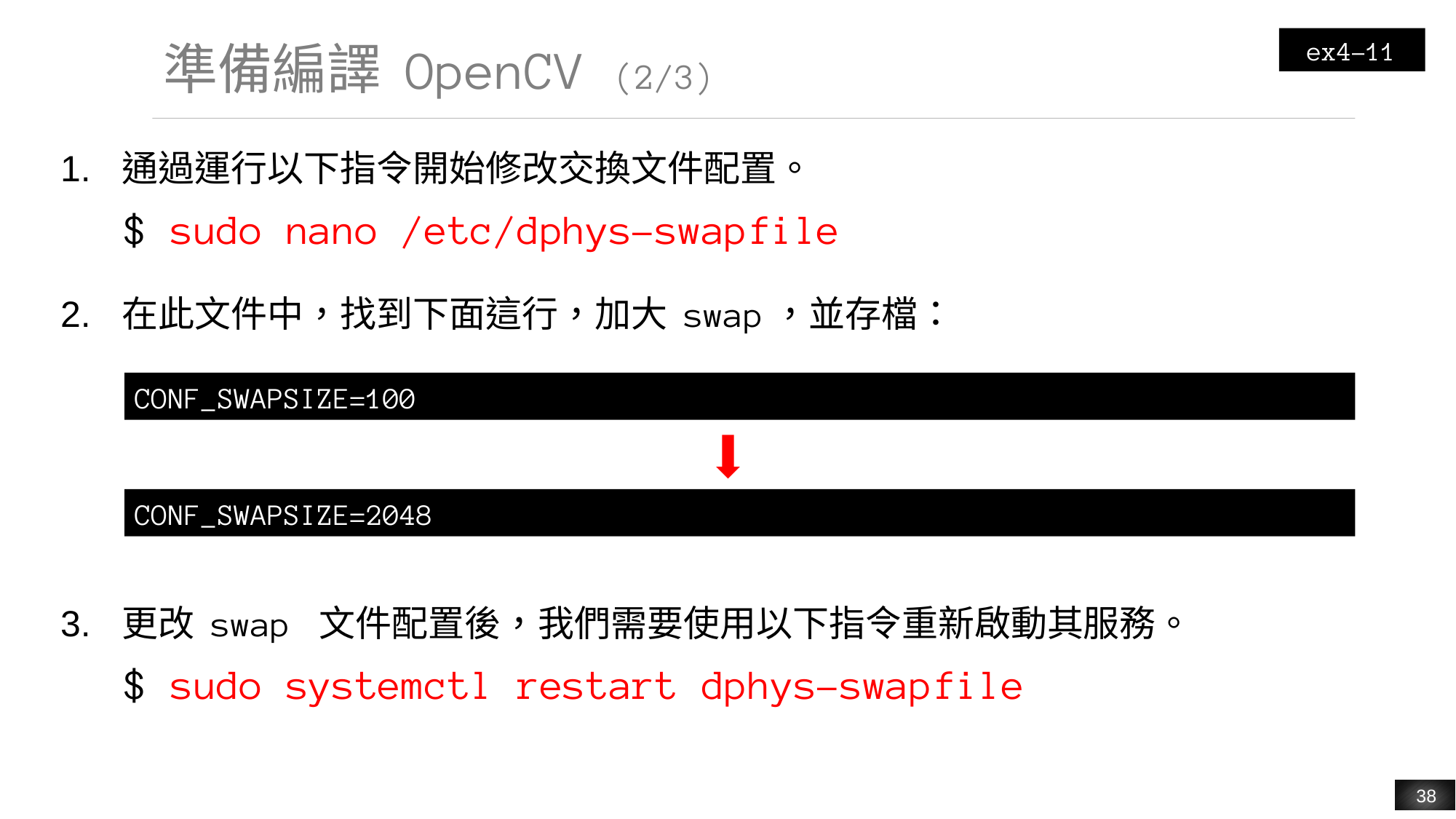

ex4-11
# 準備編譯 OpenCV (2/3)
通過運行以下指令開始修改交換文件配置。
$ sudo nano /etc/dphys-swapfile
在此文件中，找到下面這行，加大 swap，並存檔：

更改 swap 文件配置後，我們需要使用以下指令重新啟動其服務。
$ sudo systemctl restart dphys-swapfile
CONF_SWAPSIZE=100

CONF_SWAPSIZE=2048